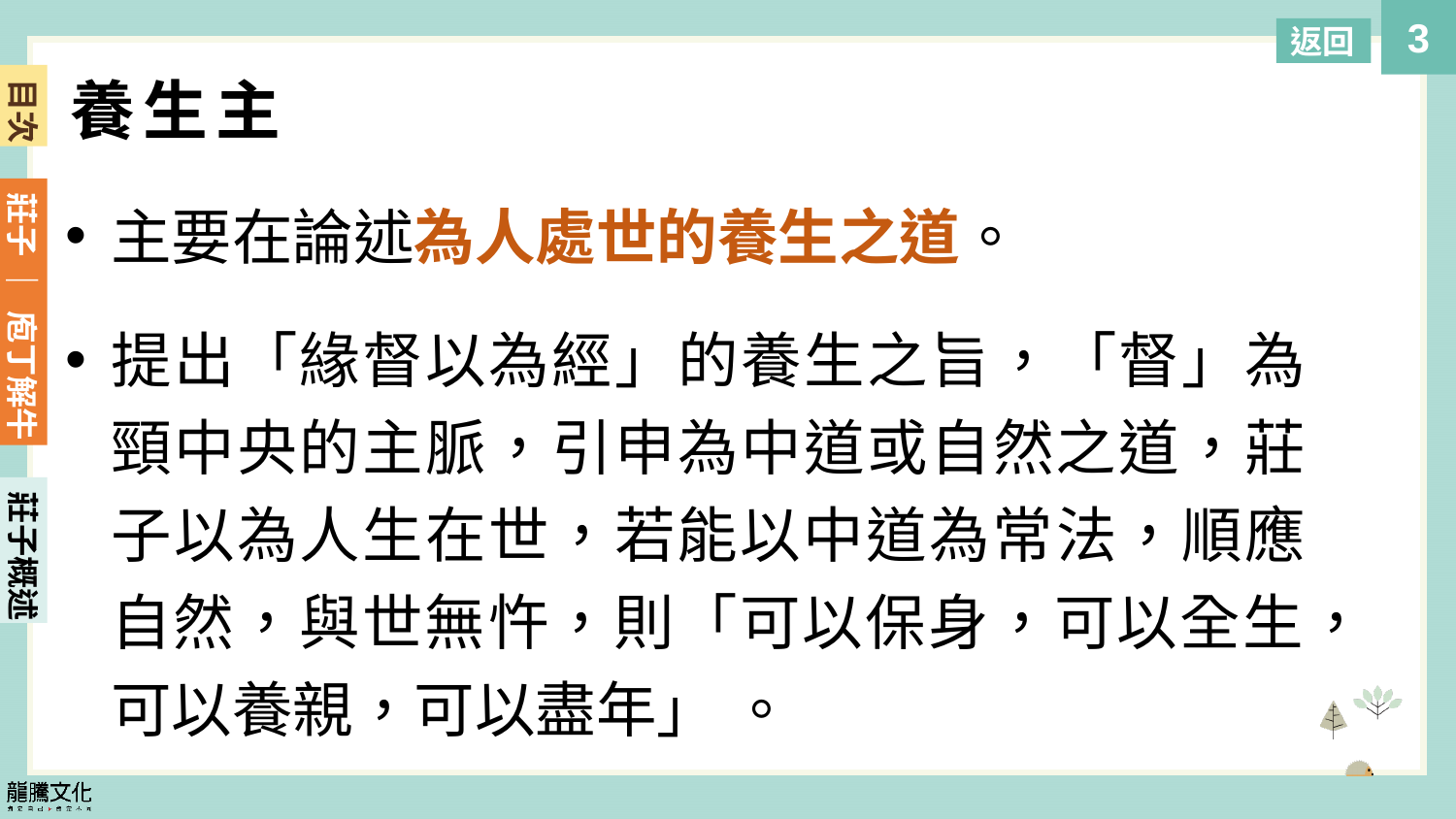

返回
養生主
主要在論述為人處世的養生之道。
提出「緣督以為經」的養生之旨，「督」為頸中央的主脈，引申為中道或自然之道，莊子以為人生在世，若能以中道為常法，順應自然，與世無忤，則「可以保身，可以全生，可以養親，可以盡年」 。
莊子概述